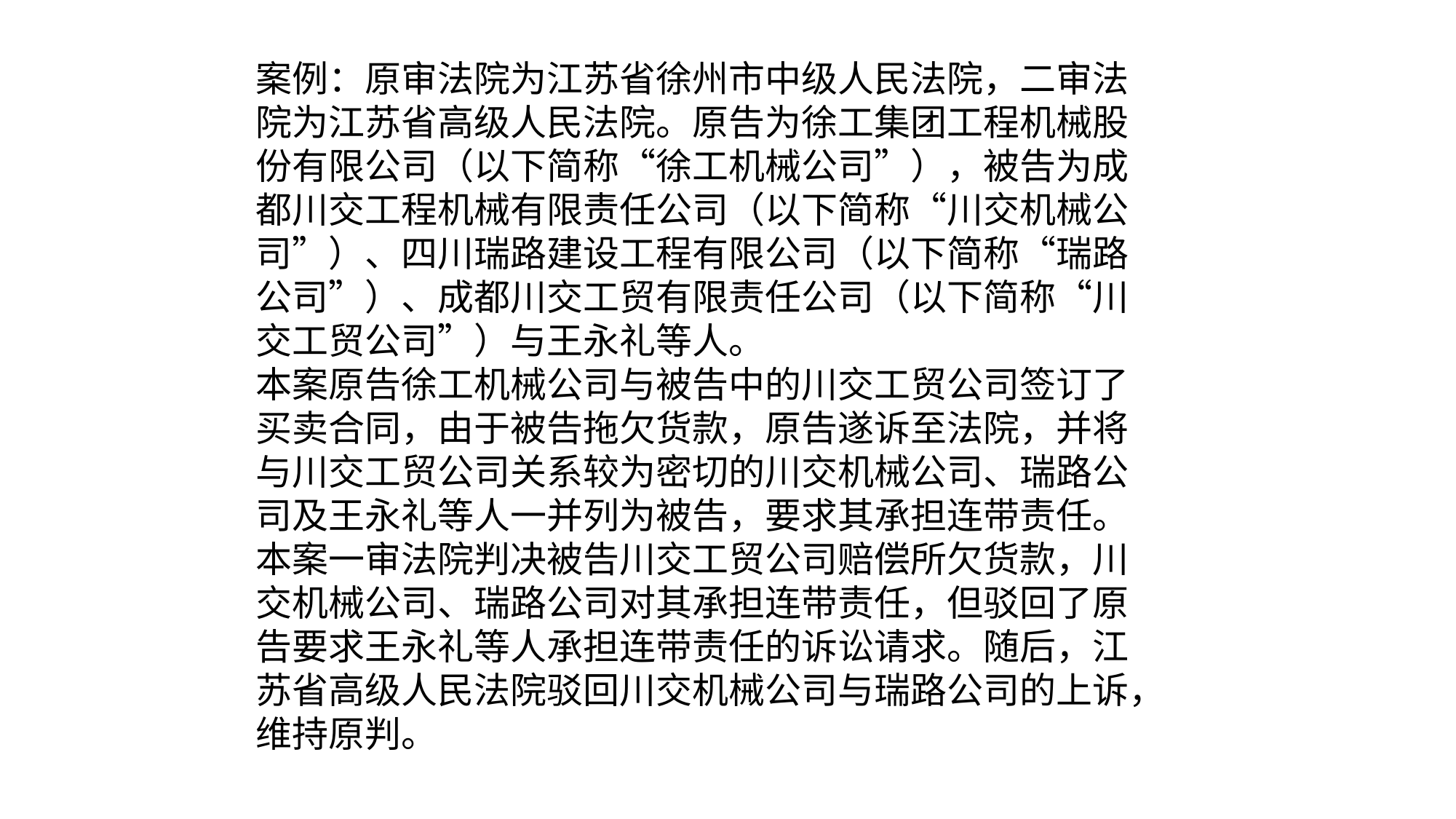

案例：原审法院为江苏省徐州市中级人民法院，二审法院为江苏省高级人民法院。原告为徐工集团工程机械股份有限公司（以下简称“徐工机械公司”），被告为成都川交工程机械有限责任公司（以下简称“川交机械公司”）、四川瑞路建设工程有限公司（以下简称“瑞路公司”）、成都川交工贸有限责任公司（以下简称“川交工贸公司”）与王永礼等人。
本案原告徐工机械公司与被告中的川交工贸公司签订了买卖合同，由于被告拖欠货款，原告遂诉至法院，并将与川交工贸公司关系较为密切的川交机械公司、瑞路公司及王永礼等人一并列为被告，要求其承担连带责任。本案一审法院判决被告川交工贸公司赔偿所欠货款，川交机械公司、瑞路公司对其承担连带责任，但驳回了原告要求王永礼等人承担连带责任的诉讼请求。随后，江苏省高级人民法院驳回川交机械公司与瑞路公司的上诉，维持原判。